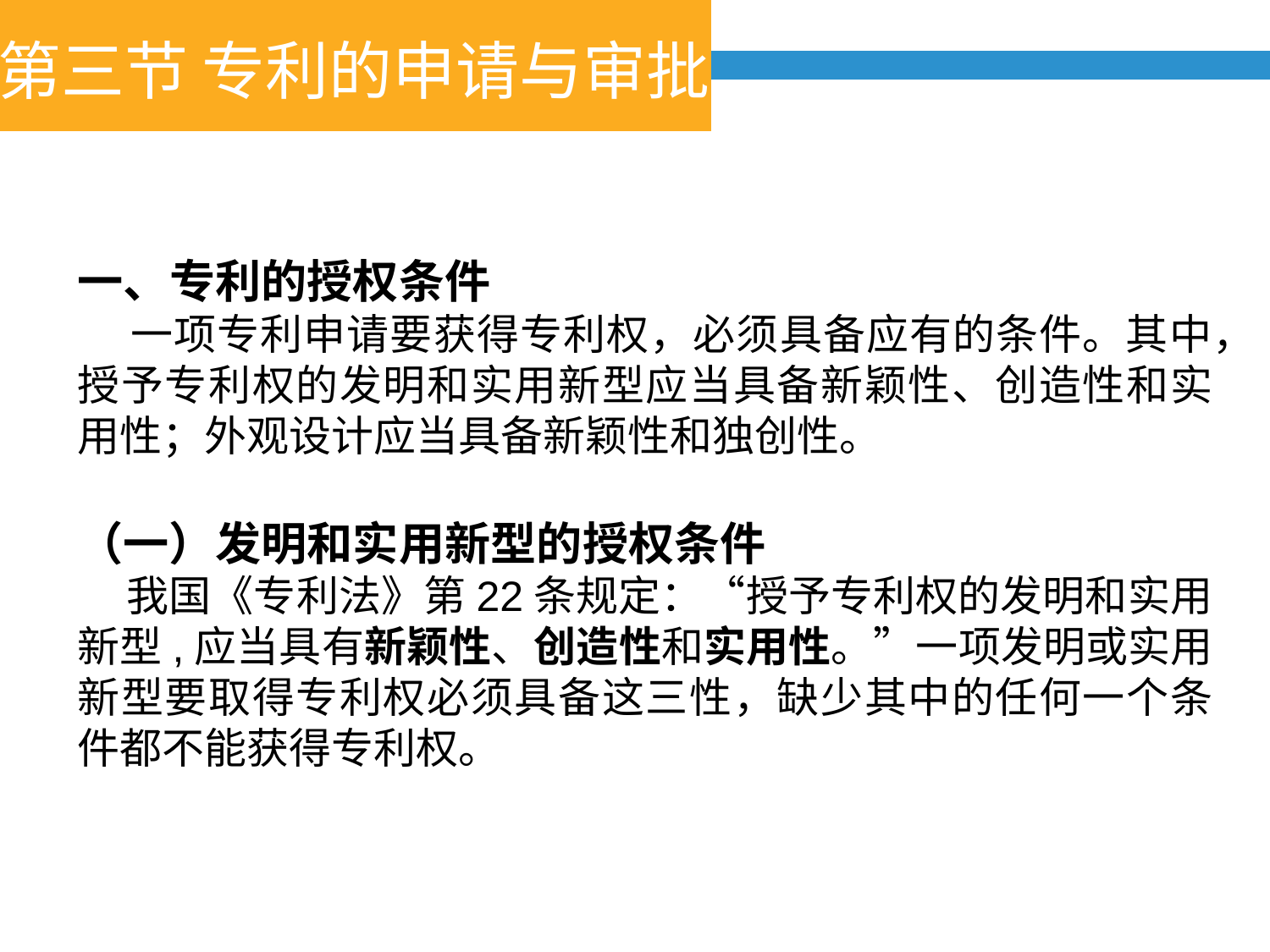

第三节 专利的申请与审批
一、专利的授权条件
    一项专利申请要获得专利权，必须具备应有的条件。其中，授予专利权的发明和实用新型应当具备新颖性、创造性和实用性；外观设计应当具备新颖性和独创性。

（一）发明和实用新型的授权条件
    我国《专利法》第22条规定：“授予专利权的发明和实用新型,应当具有新颖性、创造性和实用性。”一项发明或实用新型要取得专利权必须具备这三性，缺少其中的任何一个条件都不能获得专利权。